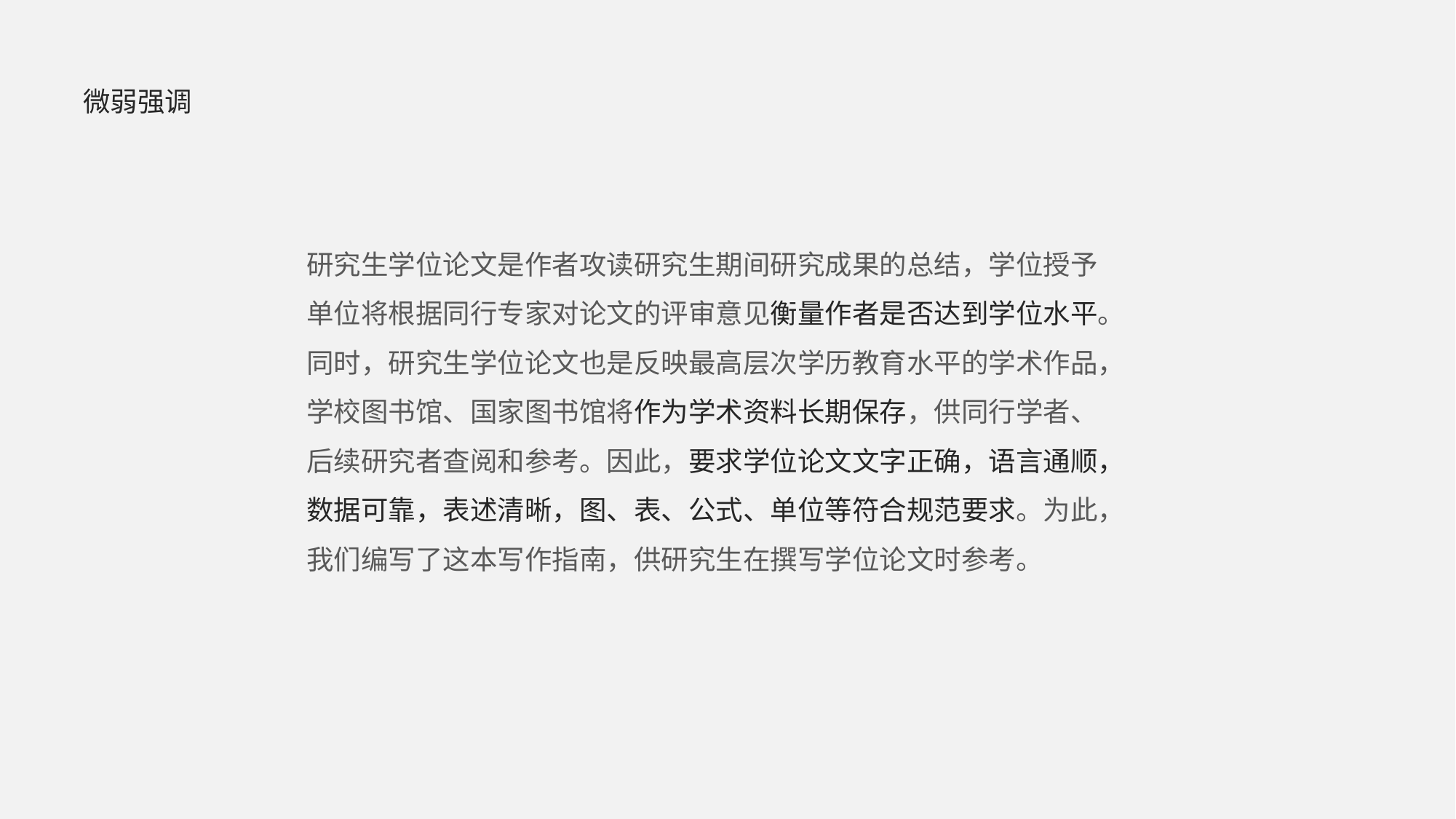

微弱强调
研究生学位论文是作者攻读研究生期间研究成果的总结，学位授予单位将根据同行专家对论文的评审意见衡量作者是否达到学位水平。同时，研究生学位论文也是反映最高层次学历教育水平的学术作品，学校图书馆、国家图书馆将作为学术资料长期保存，供同行学者、后续研究者查阅和参考。因此，要求学位论文文字正确，语言通顺，数据可靠，表述清晰，图、表、公式、单位等符合规范要求。为此，我们编写了这本写作指南，供研究生在撰写学位论文时参考。